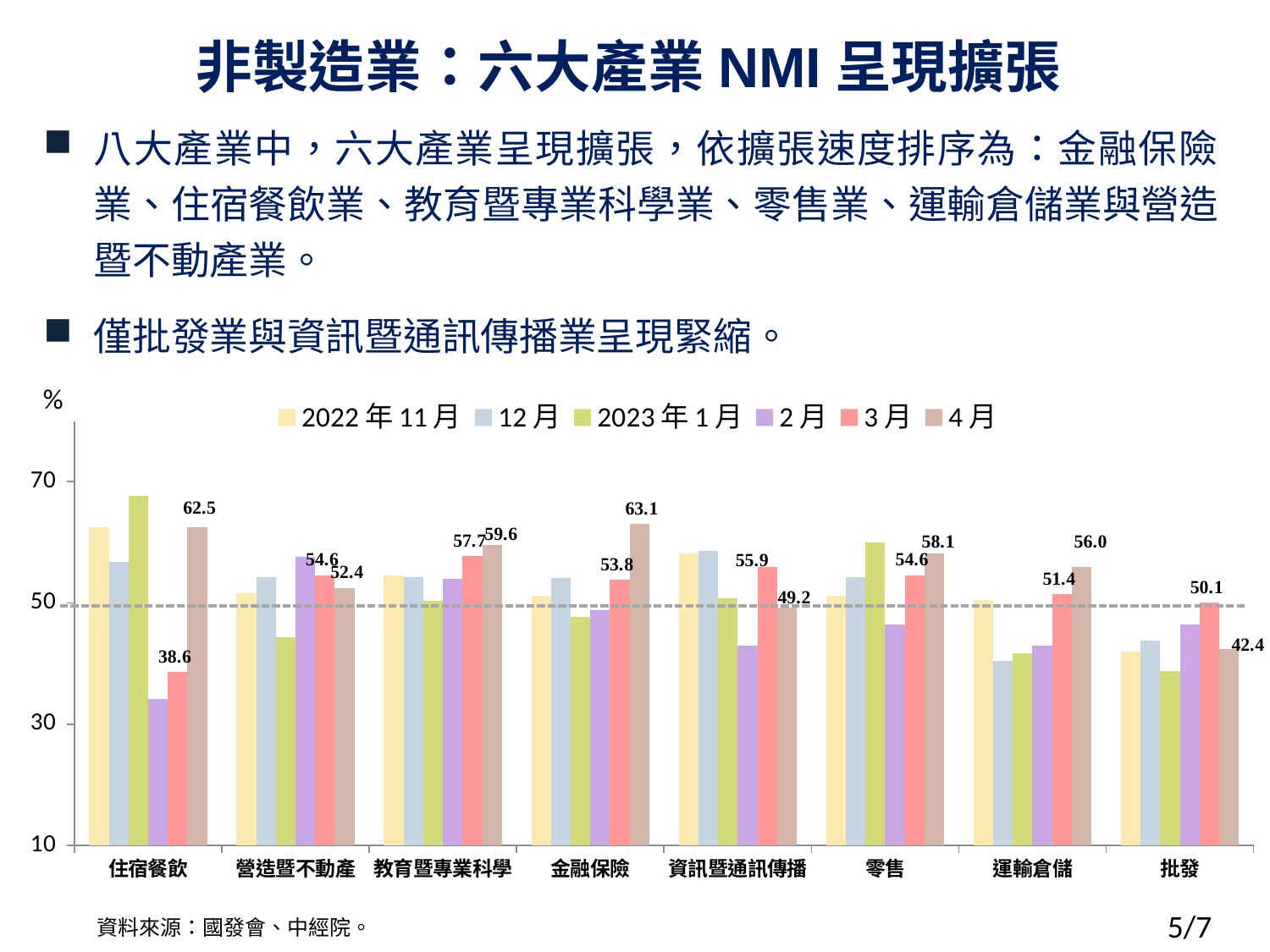

# 非製造業：六大產業NMI呈現擴張
八大產業中，六大產業呈現擴張，依擴張速度排序為：金融保險業、住宿餐飲業、教育暨專業科學業、零售業、運輸倉儲業與營造暨不動產業。
僅批發業與資訊暨通訊傳播業呈現緊縮。
%

### Chart

| Category | 2022年11月 | 12月 | 2023年1月 | 2月 | 3月 | 4月 |
|---|---|---|---|---|---|---|
| 住宿餐飲 | 62.5 | 56.8 | 67.7 | 34.1 | 38.6 | 62.5 |
| 營造暨不動產 | 51.6 | 54.2 | 44.4 | 57.6 | 54.6 | 52.4 |
| 教育暨專業科學 | 54.6 | 54.3 | 50.4 | 54.0 | 57.7 | 59.6 |
| 金融保險 | 51.2 | 54.1 | 47.7 | 48.8 | 53.8 | 63.1 |
| 資訊暨通訊傳播 | 58.1 | 58.6 | 50.8 | 43.0 | 55.9 | 49.2 |
| 零售 | 51.2 | 54.2 | 60.0 | 46.5 | 54.6 | 58.1 |
| 運輸倉儲 | 50.5 | 40.5 | 41.7 | 43.0 | 51.4 | 56.0 |
| 批發 | 41.9 | 43.8 | 38.8 | 46.5 | 50.1 | 42.4 |
資料來源：國發會、中經院。